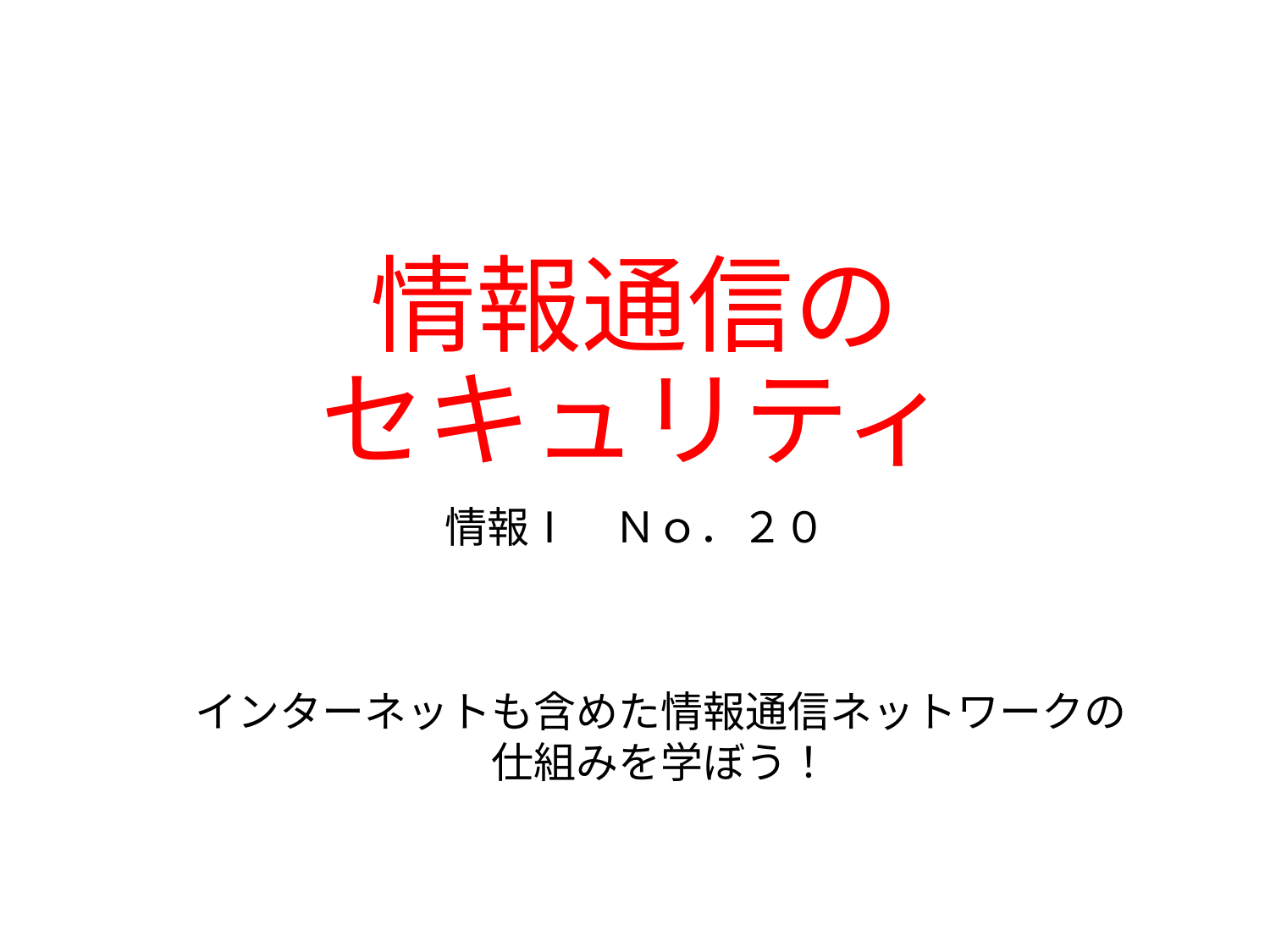

# 情報通信の セキュリティ
情報Ⅰ　Ｎｏ．２０
インターネットも含めた情報通信ネットワークの
仕組みを学ぼう！